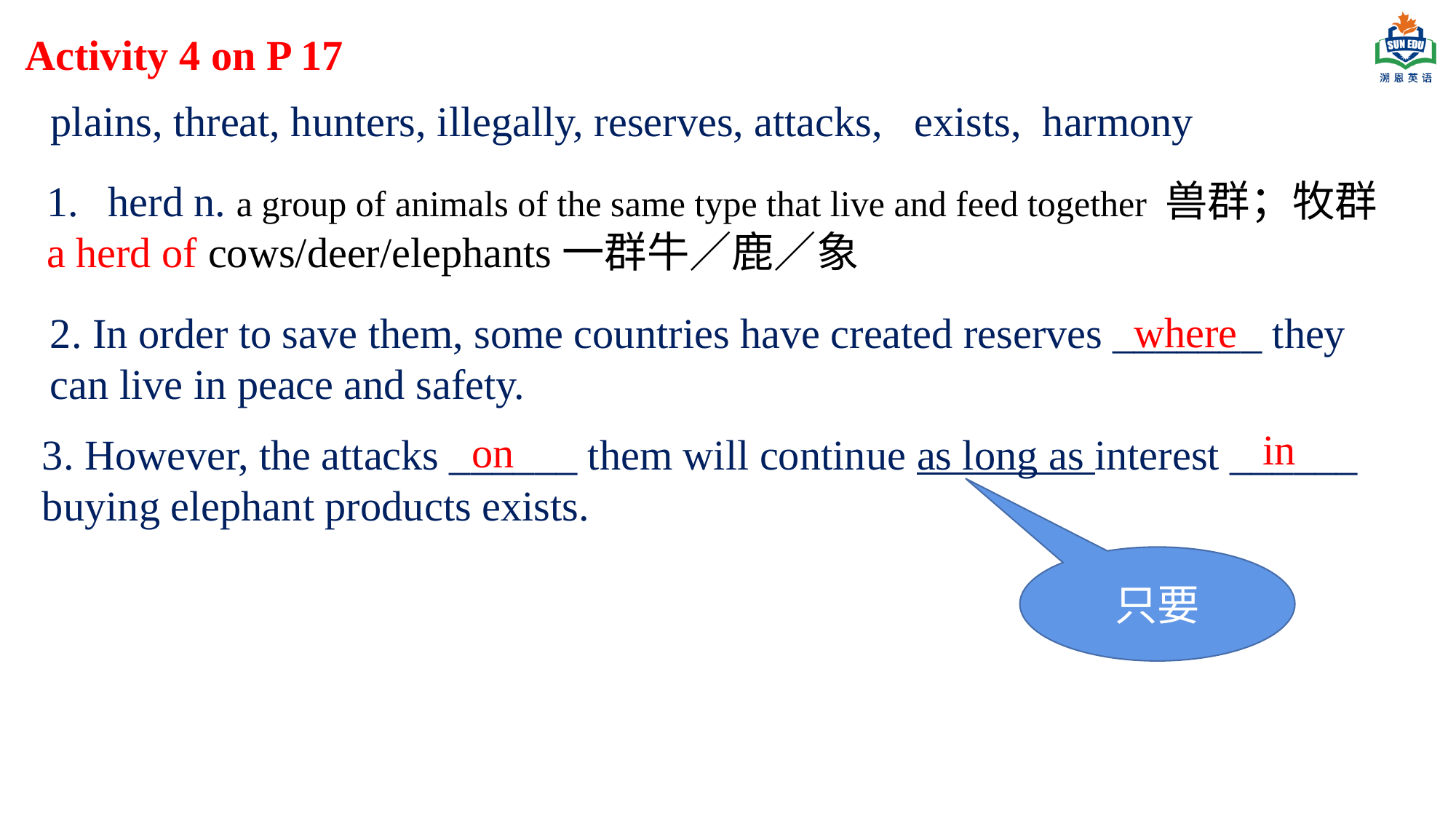

Activity 4 on P 17
plains, threat, hunters, illegally, reserves, attacks,   exists,  harmony
herd n. a group of animals of the same type that live and feed together 兽群；牧群
a herd of cows/deer/elephants一群牛／鹿／象
where
2. In order to save them, some countries have created reserves _______ they can live in peace and safety.
in
on
3. However, the attacks ______ them will continue as long as interest ______  buying elephant products exists.
只要